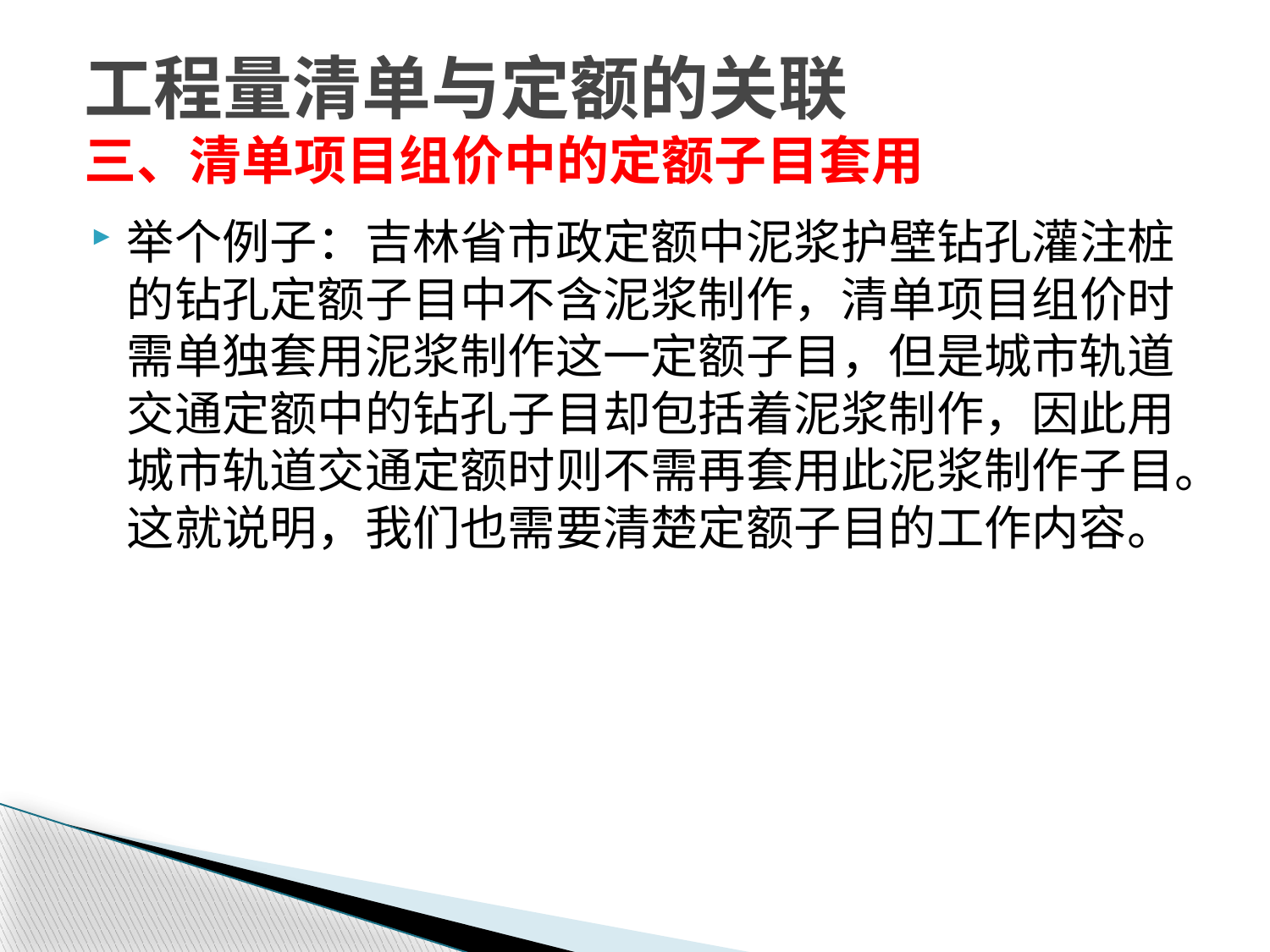

# 工程量清单与定额的关联 三、清单项目组价中的定额子目套用
举个例子：吉林省市政定额中泥浆护壁钻孔灌注桩的钻孔定额子目中不含泥浆制作，清单项目组价时需单独套用泥浆制作这一定额子目，但是城市轨道交通定额中的钻孔子目却包括着泥浆制作，因此用城市轨道交通定额时则不需再套用此泥浆制作子目。这就说明，我们也需要清楚定额子目的工作内容。